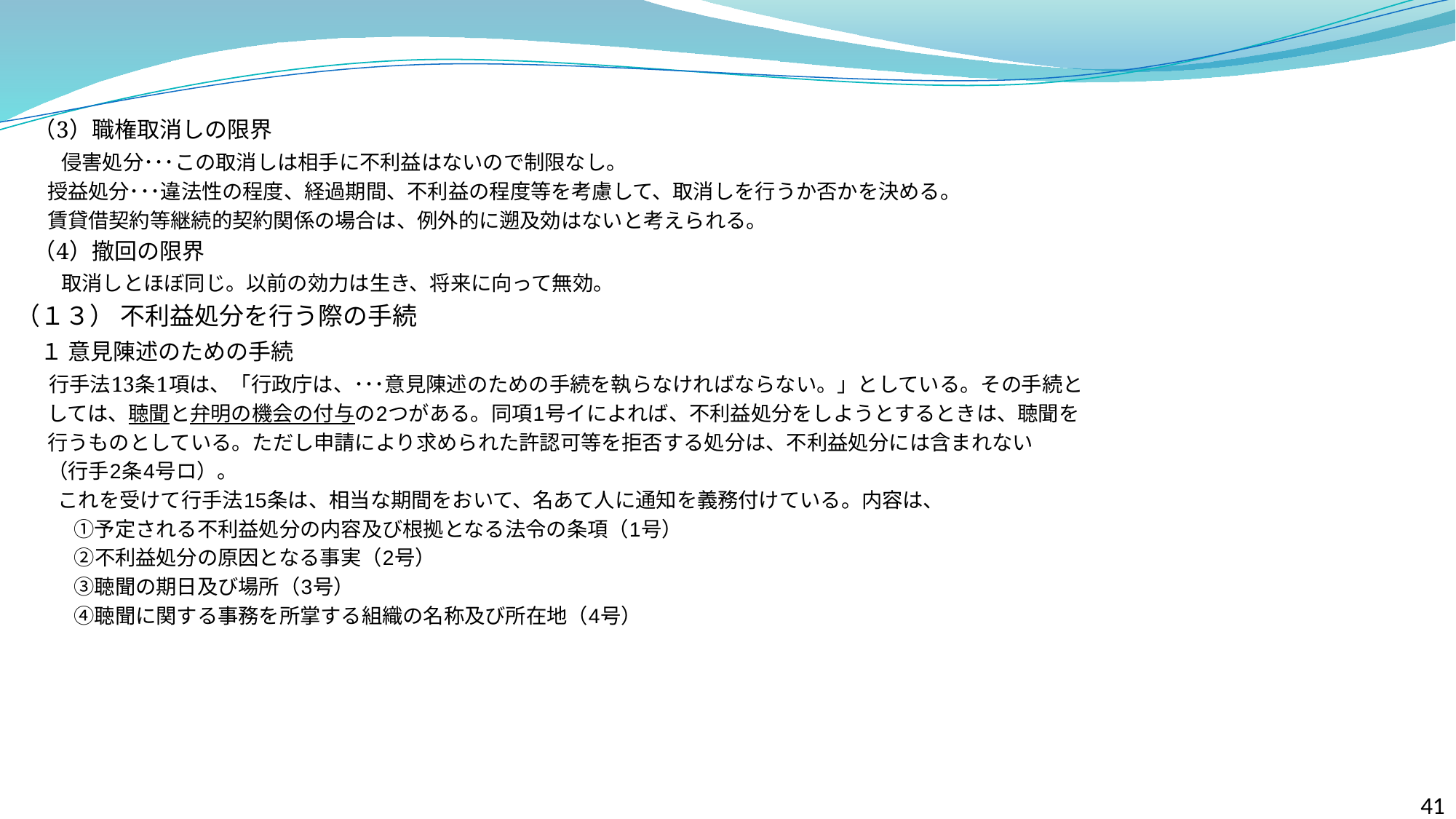

（3）職権取消しの限界
 　侵害処分･･･この取消しは相手に不利益はないので制限なし。
   授益処分･･･違法性の程度、経過期間、不利益の程度等を考慮して、取消しを行うか否かを決める。
   賃貸借契約等継続的契約関係の場合は、例外的に遡及効はないと考えられる。
（4）撤回の限界
 　取消しとほぼ同じ。以前の効力は生き、将来に向って無効。
（１３） 不利益処分を行う際の手続
　１ 意見陳述のための手続
   行手法13条1項は、「行政庁は、･･･意見陳述のための手続を執らなければならない。」としている。その手続と
   しては、聴聞と弁明の機会の付与の2つがある。同項1号イによれば、不利益処分をしようとするときは、聴聞を
   行うものとしている。ただし申請により求められた許認可等を拒否する処分は、不利益処分には含まれない
   （行手2条4号ロ）。
　 これを受けて行手法15条は、相当な期間をおいて、名あて人に通知を義務付けている。内容は、
　　①予定される不利益処分の内容及び根拠となる法令の条項（1号）
　　②不利益処分の原因となる事実（2号）
　　③聴聞の期日及び場所（3号）
　　④聴聞に関する事務を所掌する組織の名称及び所在地（4号）

41